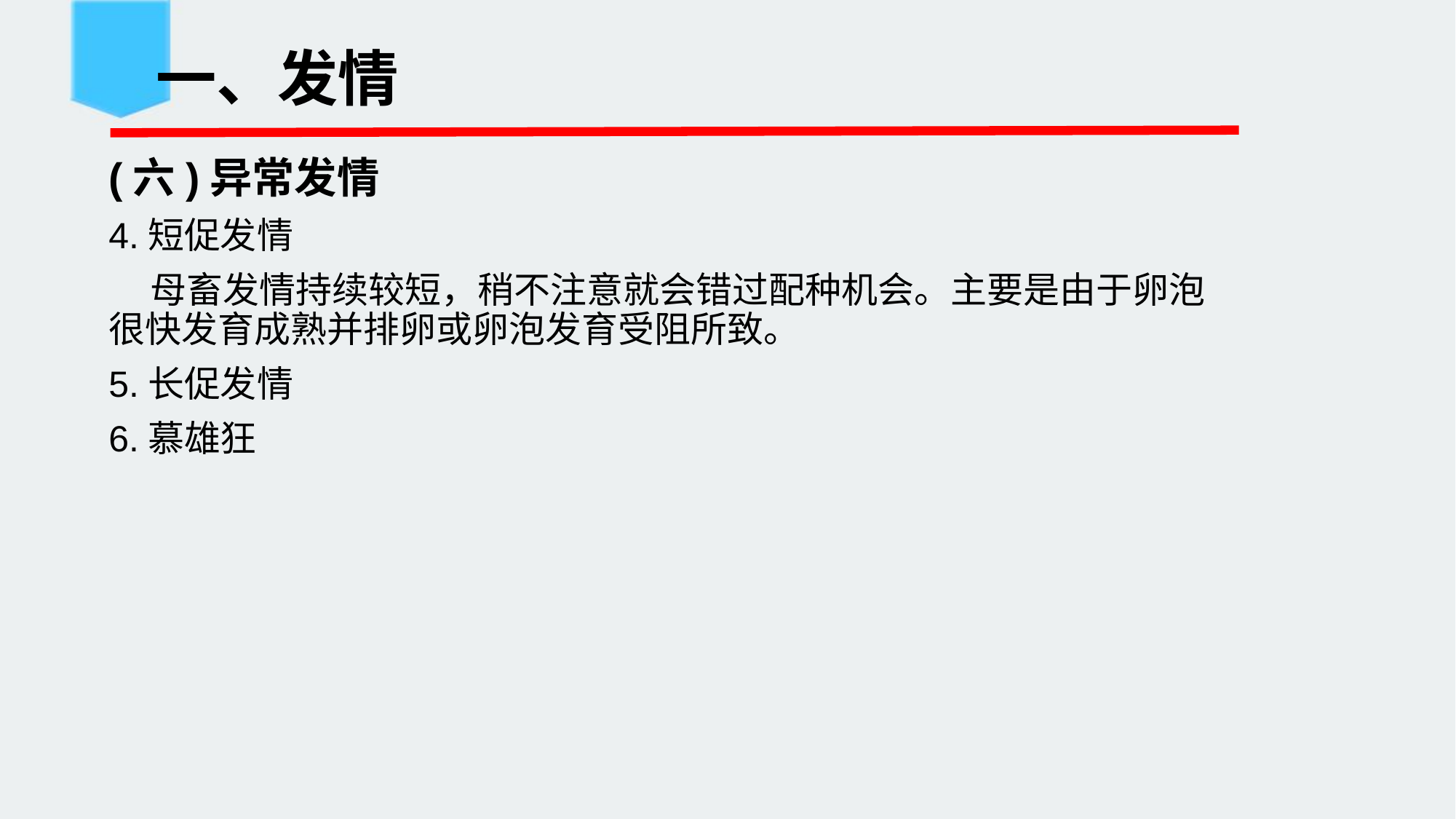

# 一、发情
(六)异常发情
4.短促发情
    母畜发情持续较短，稍不注意就会错过配种机会。主要是由于卵泡很快发育成熟并排卵或卵泡发育受阻所致。
5.长促发情
6.慕雄狂